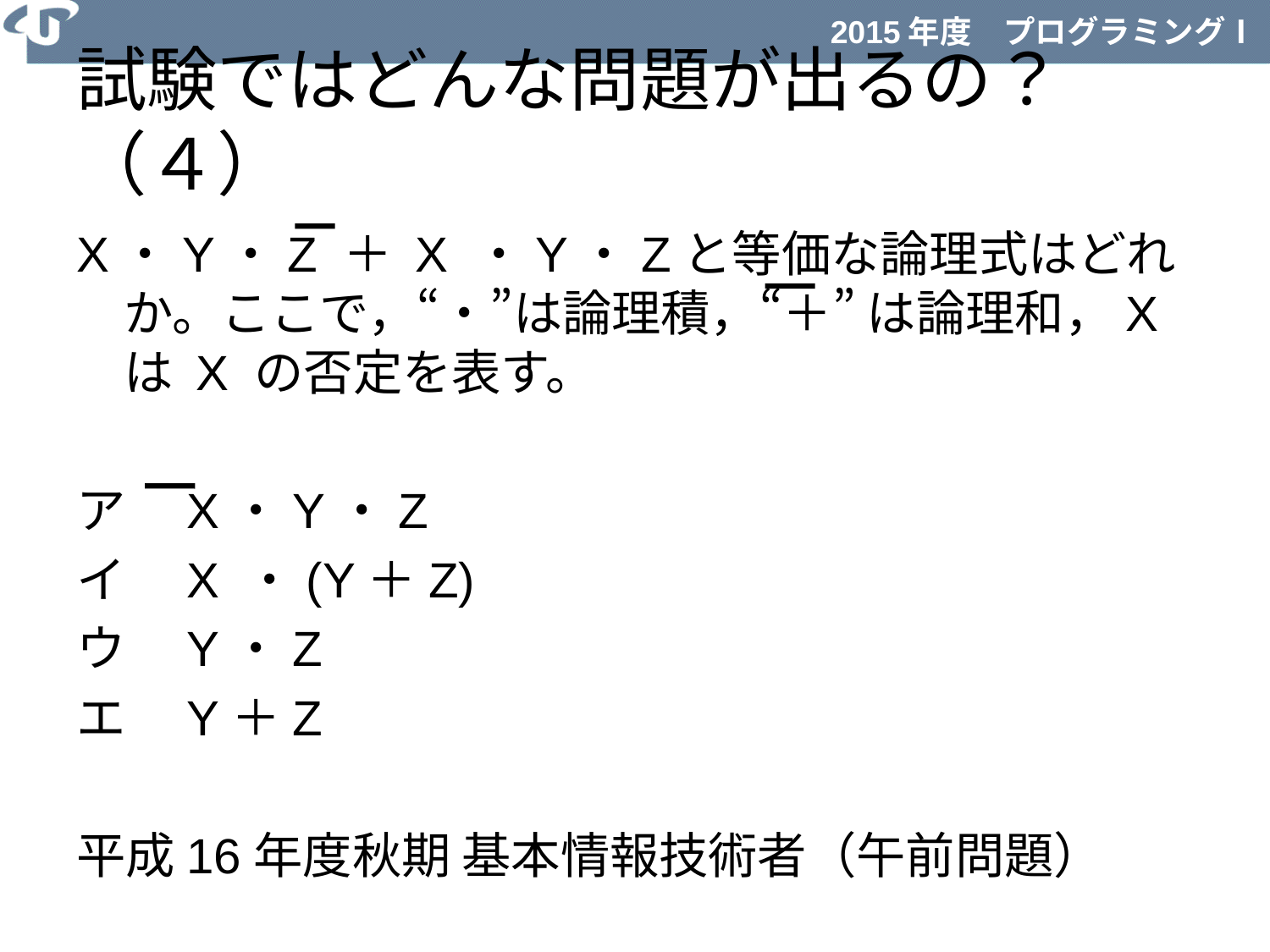

試験ではどんな問題が出るの？（４）
X・Y・Z ＋ X ・Y・Zと等価な論理式はどれか。ここで，“・”は論理積，“＋” は論理和，X は X の否定を表す。

ア　X・Y・Z
イ　X ・(Y＋Z)
ウ　Y・Z
エ　Y＋Z

平成16年度秋期 基本情報技術者（午前問題）